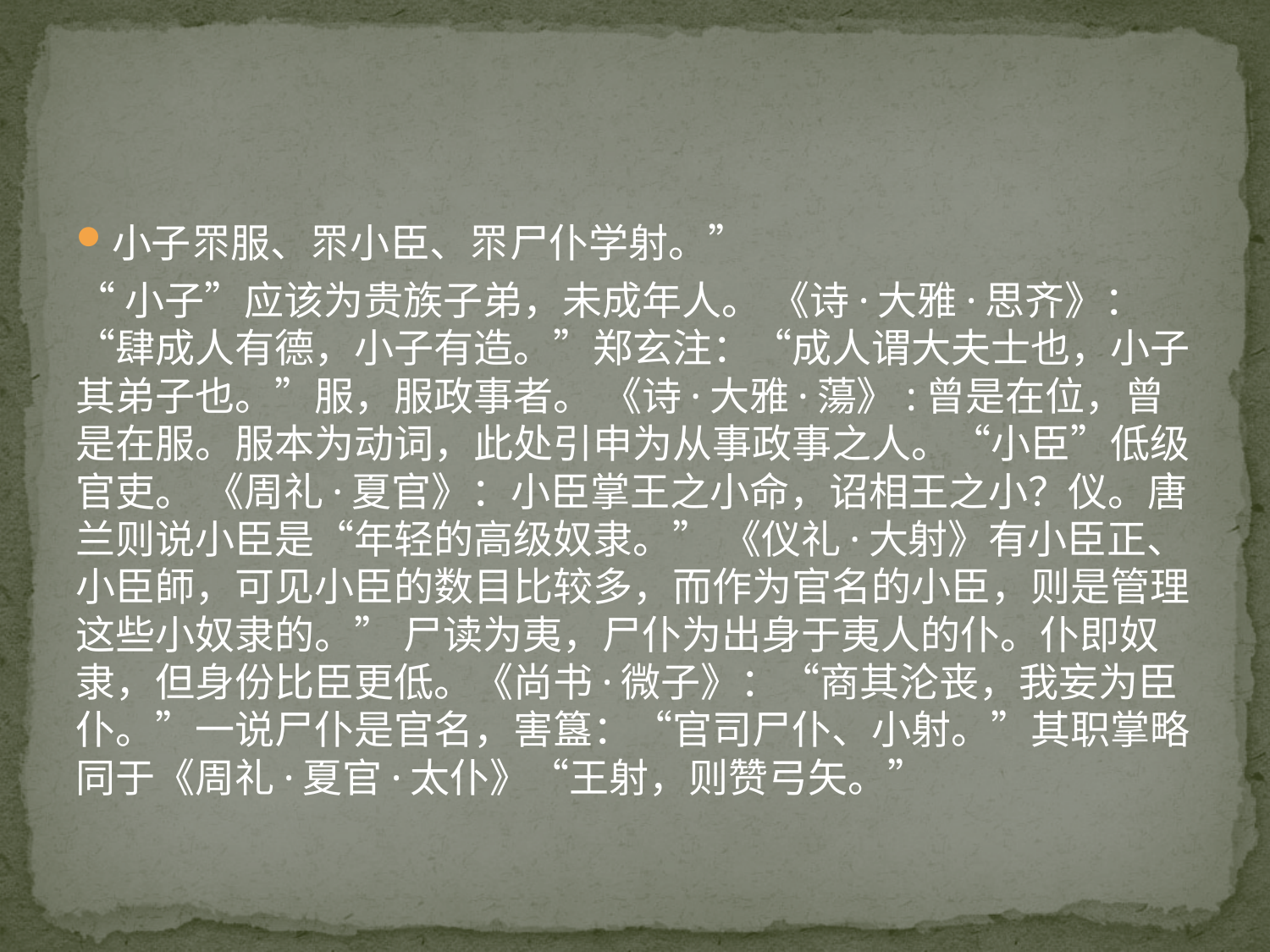

#
小子眔服、眔小臣、眔尸仆学射。”
“小子”应该为贵族子弟，未成年人。 《诗·大雅·思齐》：“肆成人有德，小子有造。”郑玄注：“成人谓大夫士也，小子其弟子也。”服，服政事者。 《诗·大雅·蕩》:曾是在位，曾是在服。服本为动词，此处引申为从事政事之人。“小臣”低级官吏。 《周礼·夏官》：小臣掌王之小命，诏相王之小？仪。唐兰则说小臣是“年轻的高级奴隶。” 《仪礼·大射》有小臣正、小臣師，可见小臣的数目比较多，而作为官名的小臣，则是管理这些小奴隶的。” 尸读为夷，尸仆为出身于夷人的仆。仆即奴隶，但身份比臣更低。《尚书·微子》：“商其沦丧，我妄为臣仆。”一说尸仆是官名，害簋：“官司尸仆、小射。”其职掌略同于《周礼·夏官·太仆》“王射，则赞弓矢。”